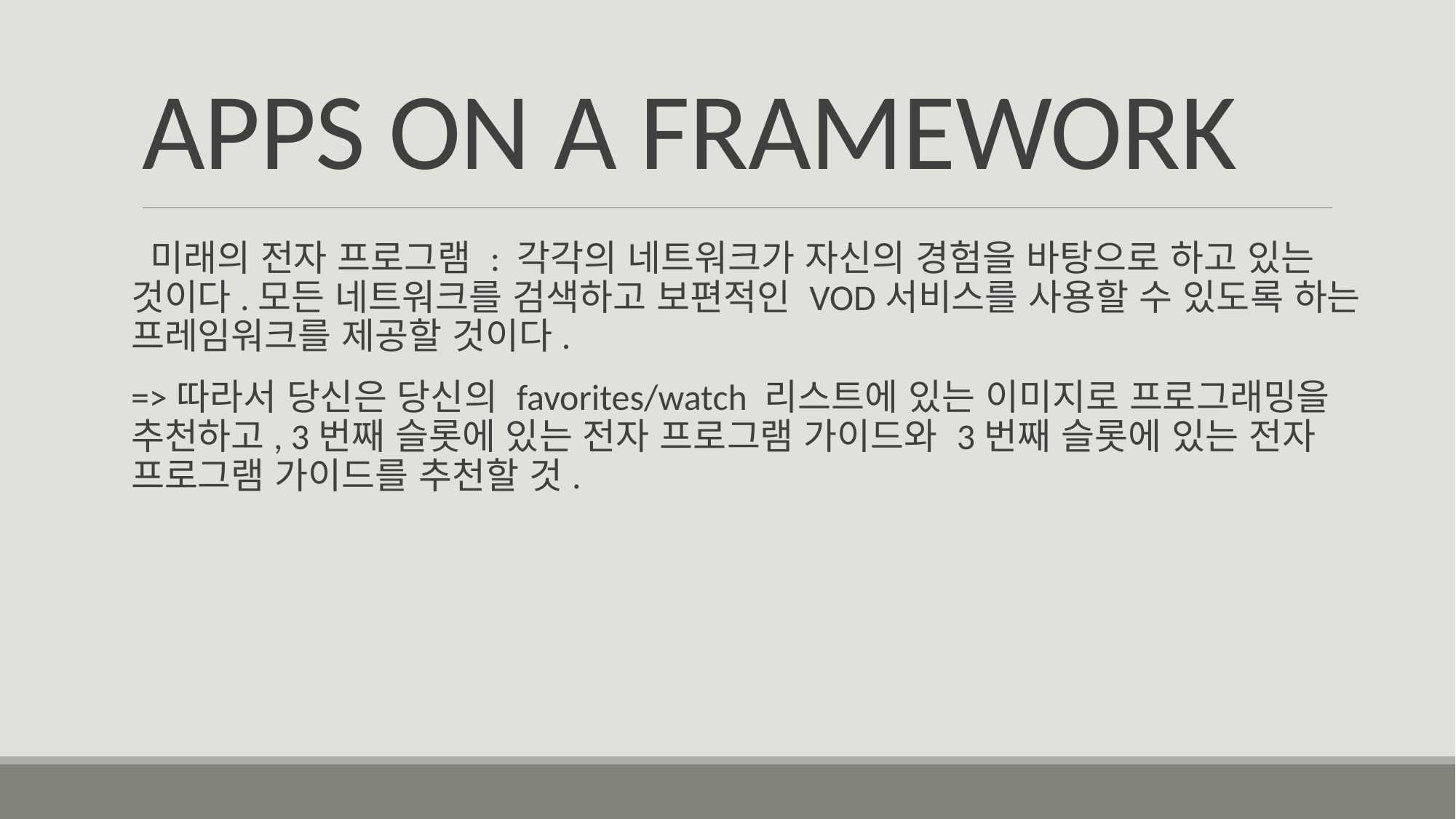

# APPS ON A FRAMEWORK
 미래의 전자 프로그램 : 각각의 네트워크가 자신의 경험을 바탕으로 하고 있는 것이다.모든 네트워크를 검색하고 보편적인 VOD서비스를 사용할 수 있도록 하는 프레임워크를 제공할 것이다.
=>따라서 당신은 당신의 favorites/watch 리스트에 있는 이미지로 프로그래밍을 추천하고, 3번째 슬롯에 있는 전자 프로그램 가이드와 3번째 슬롯에 있는 전자 프로그램 가이드를 추천할 것.